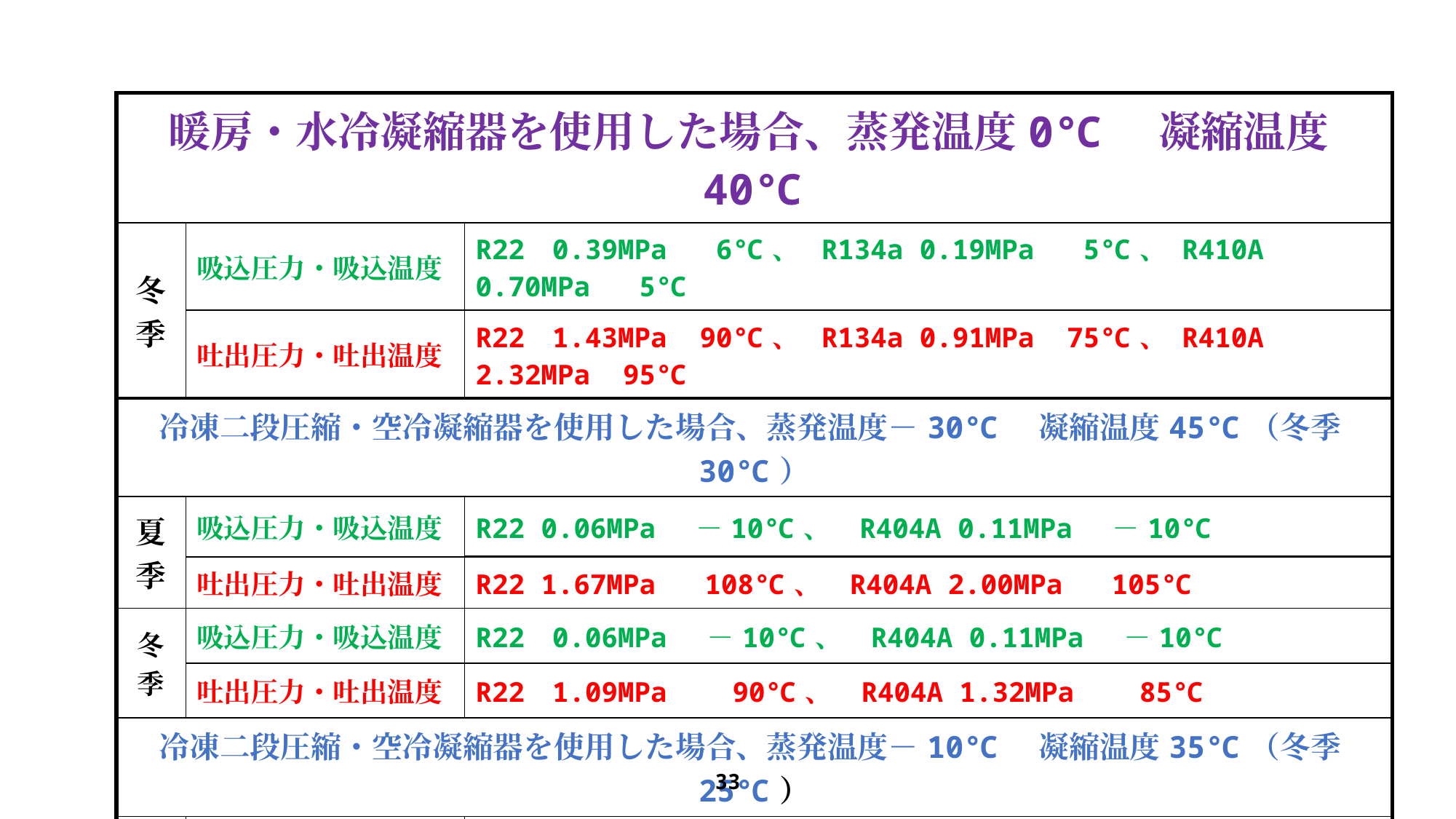

| 暖房・水冷凝縮器を使用した場合、蒸発温度0℃　凝縮温度40℃ |  |  |
| --- | --- | --- |
| 冬季 | 吸込圧力・吸込温度 | R22　0.39MPa 6℃、 R134a 0.19MPa 5℃、 R410A 0.70MPa 5℃ |
|  | 吐出圧力・吐出温度 | R22　1.43MPa 90℃、 R134a 0.91MPa 75℃、 R410A 2.32MPa 95℃ |
| 冷凍二段圧縮・空冷凝縮器を使用した場合、蒸発温度－30℃　凝縮温度45℃（冬季30℃） |  |  |
| 夏季 | 吸込圧力・吸込温度 | R22 0.06MPa －10℃、 R404A 0.11MPa －10℃ |
|  | 吐出圧力・吐出温度 | R22 1.67MPa 108℃、 R404A 2.00MPa 105℃ |
| 冬季 | 吸込圧力・吸込温度 | R22　0.06MPa －10℃、 R404A 0.11MPa －10℃ |
|  | 吐出圧力・吐出温度 | R22　1.09MPa 90℃、 R404A 1.32MPa 85℃ |
| 冷凍二段圧縮・空冷凝縮器を使用した場合、蒸発温度－10℃　凝縮温度35℃（冬季25℃） |  |  |
| 夏季 | 吸込圧力・吸込温度 | R22 0.25MPa －5℃、 R404A 0.11MPa －5℃ |
|  | 吐出圧力・吐出温度 | R22 1.27MPa 100℃、 R404A 1.55MPa 95℃ |
33